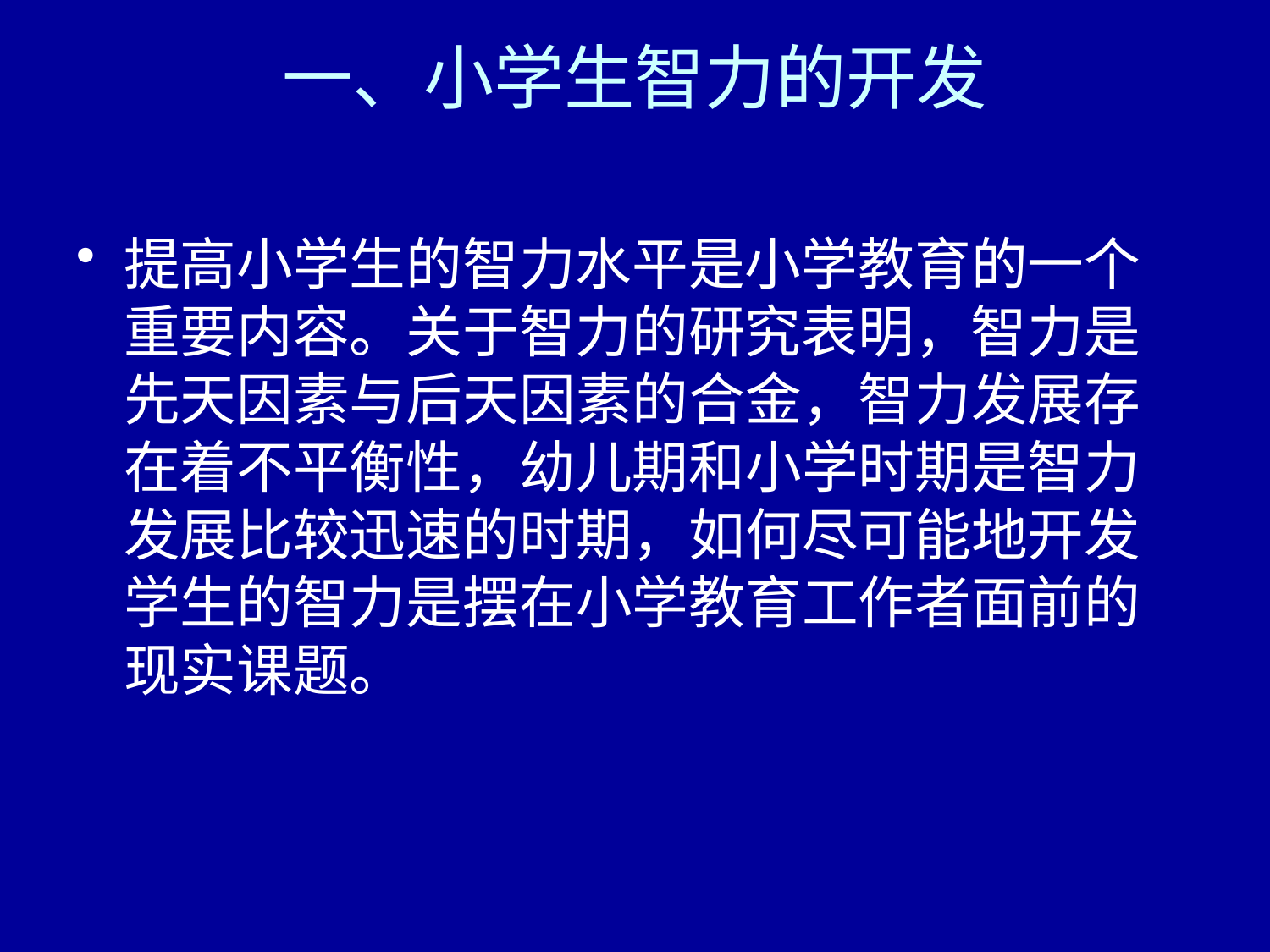

# 一、小学生智力的开发
提高小学生的智力水平是小学教育的一个重要内容。关于智力的研究表明，智力是先天因素与后天因素的合金，智力发展存在着不平衡性，幼儿期和小学时期是智力发展比较迅速的时期，如何尽可能地开发学生的智力是摆在小学教育工作者面前的现实课题。